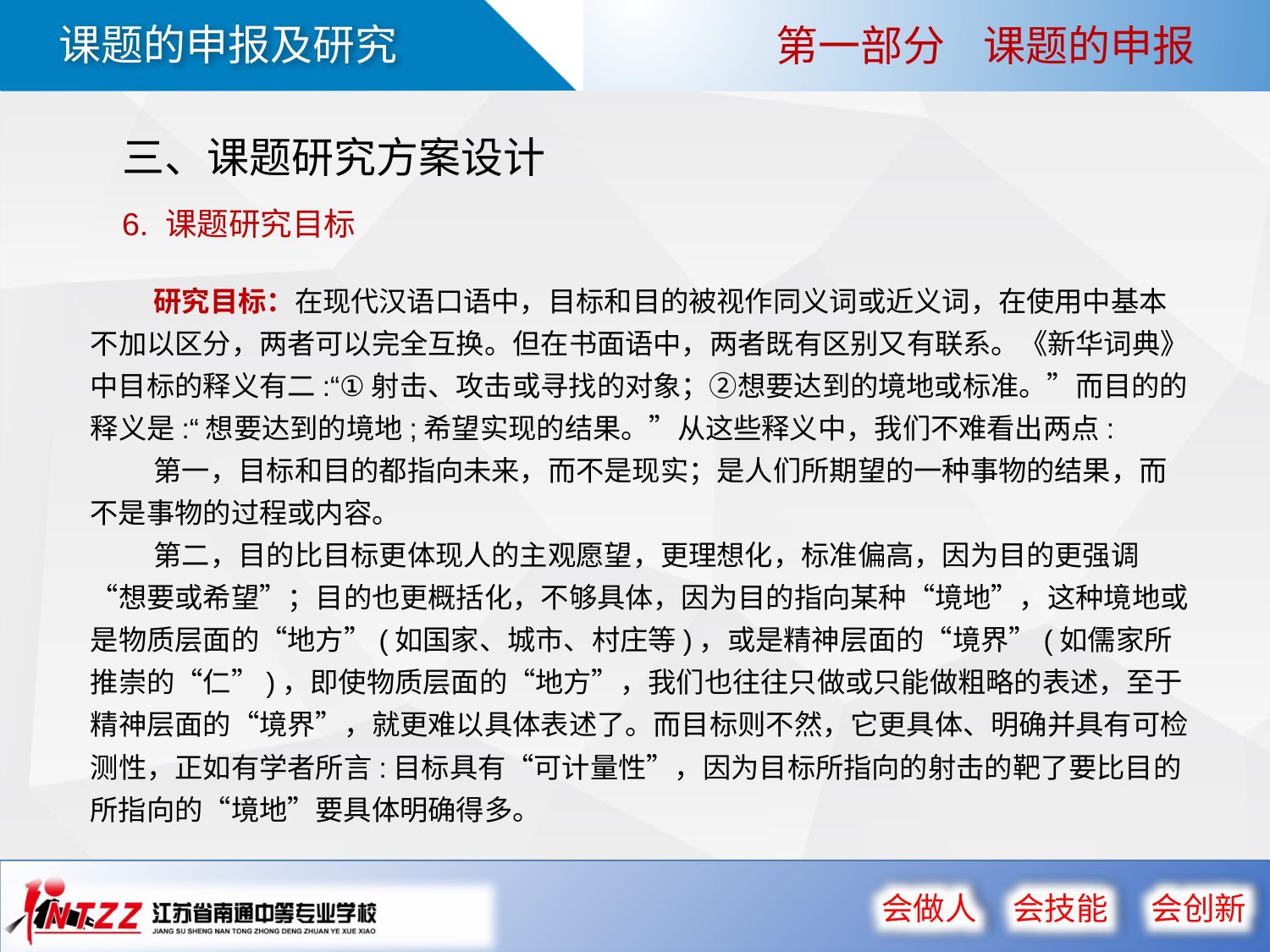

第一部分    课题的申报
三、课题研究方案设计
6. 课题研究目标
研究目标：在现代汉语口语中，目标和目的被视作同义词或近义词，在使用中基本不加以区分，两者可以完全互换。但在书面语中，两者既有区别又有联系。《新华词典》中目标的释义有二:“①射击、攻击或寻找的对象；②想要达到的境地或标准。”而目的的释义是:“想要达到的境地;希望实现的结果。”从这些释义中，我们不难看出两点:
第一，目标和目的都指向未来，而不是现实；是人们所期望的一种事物的结果，而不是事物的过程或内容。
第二，目的比目标更体现人的主观愿望，更理想化，标准偏高，因为目的更强调“想要或希望”；目的也更概括化，不够具体，因为目的指向某种“境地”，这种境地或是物质层面的“地方”(如国家、城市、村庄等)，或是精神层面的“境界”(如儒家所推崇的“仁”)，即使物质层面的“地方”，我们也往往只做或只能做粗略的表述，至于精神层面的“境界”，就更难以具体表述了。而目标则不然，它更具体、明确并具有可检测性，正如有学者所言:目标具有“可计量性”，因为目标所指向的射击的靶了要比目的所指向的“境地”要具体明确得多。